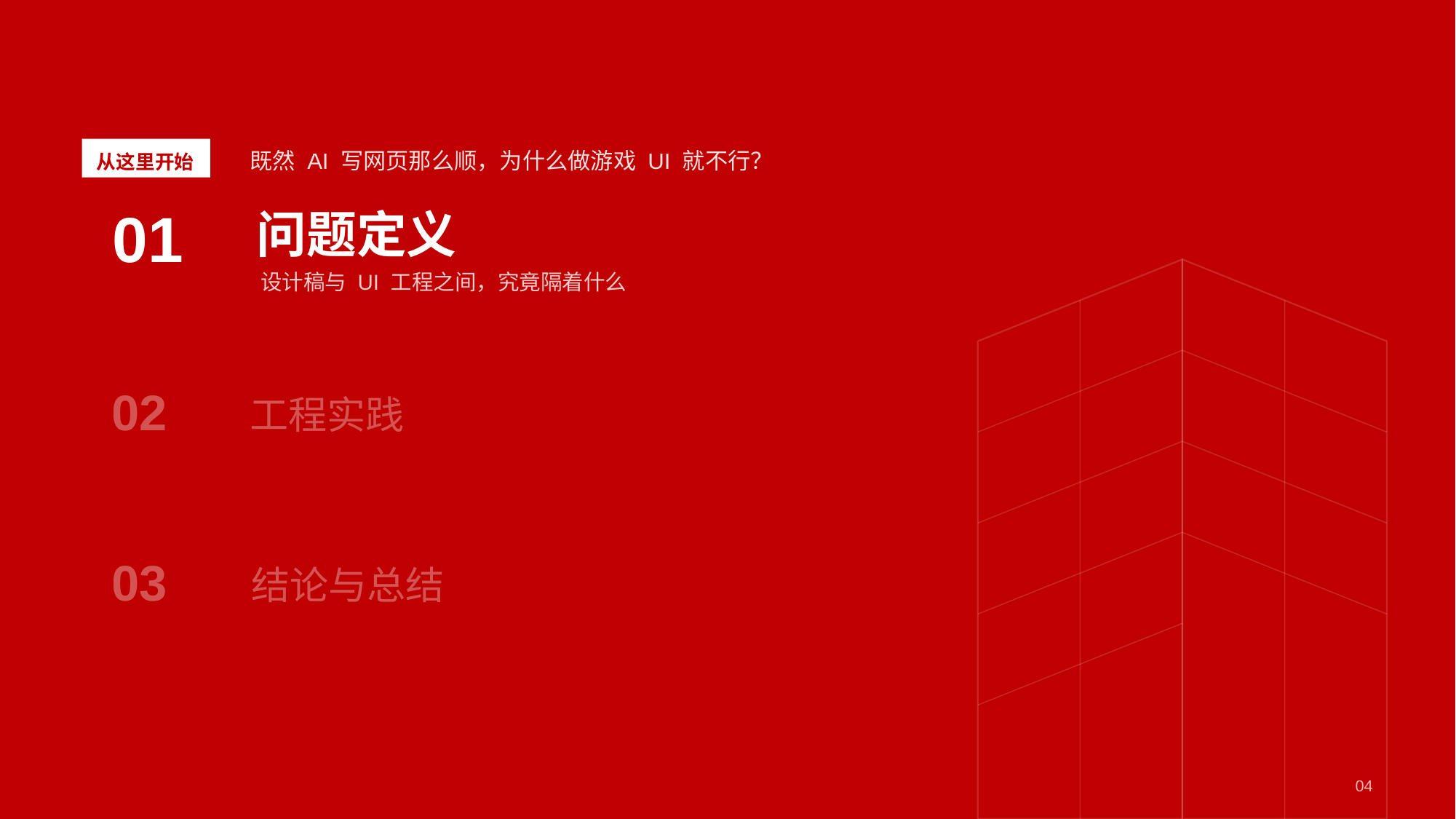

既然 AI 写网页那么顺，为什么做游戏 UI 就不行？
从这里开始
01
问题定义

设计稿与 UI 工程之间，究竟隔着什么

02
工程实践

03
结论与总结

04